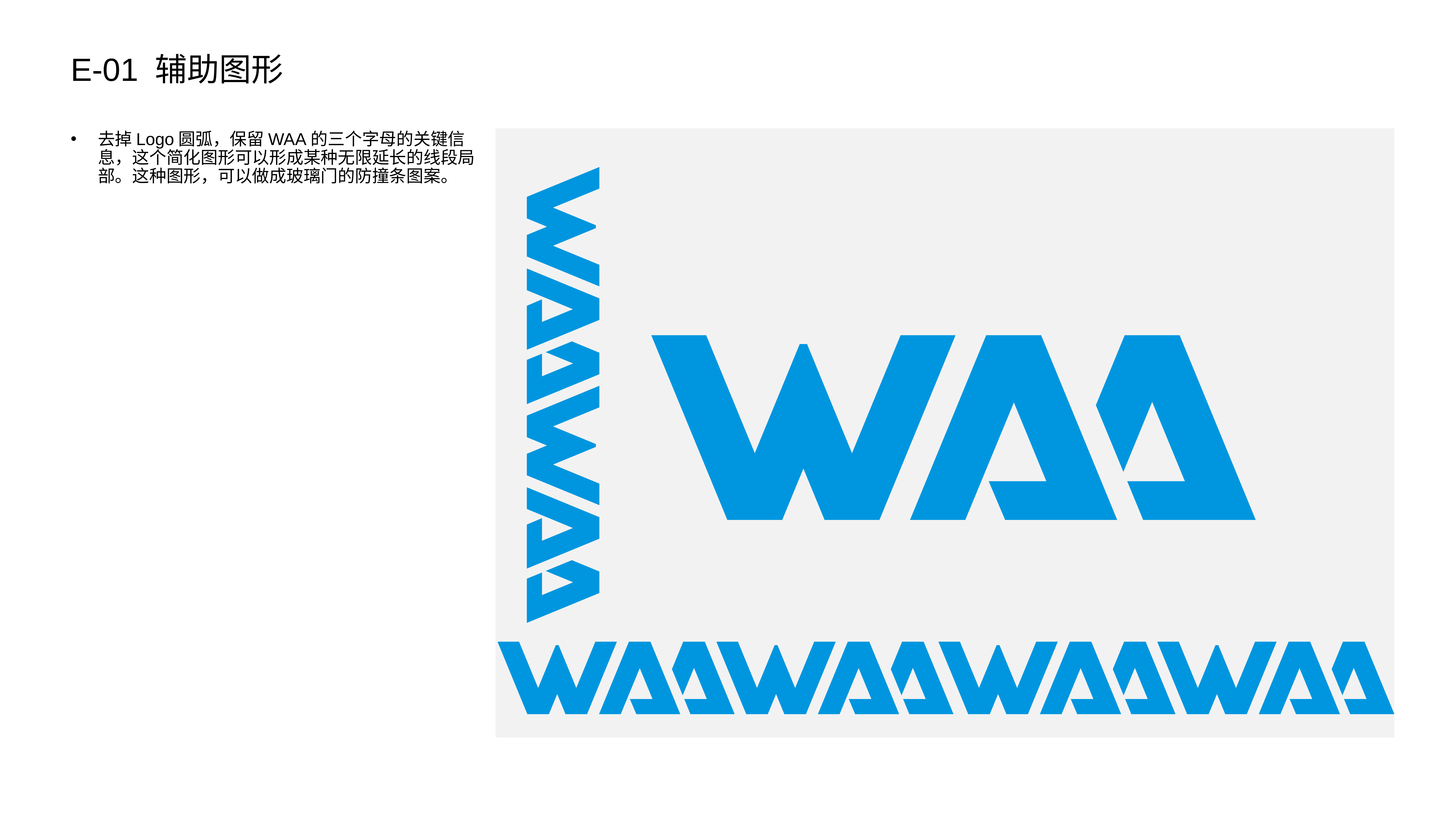

# E-01 辅助图形
去掉Logo圆弧，保留WAA的三个字母的关键信息，这个简化图形可以形成某种无限延长的线段局部。这种图形，可以做成玻璃门的防撞条图案。

24